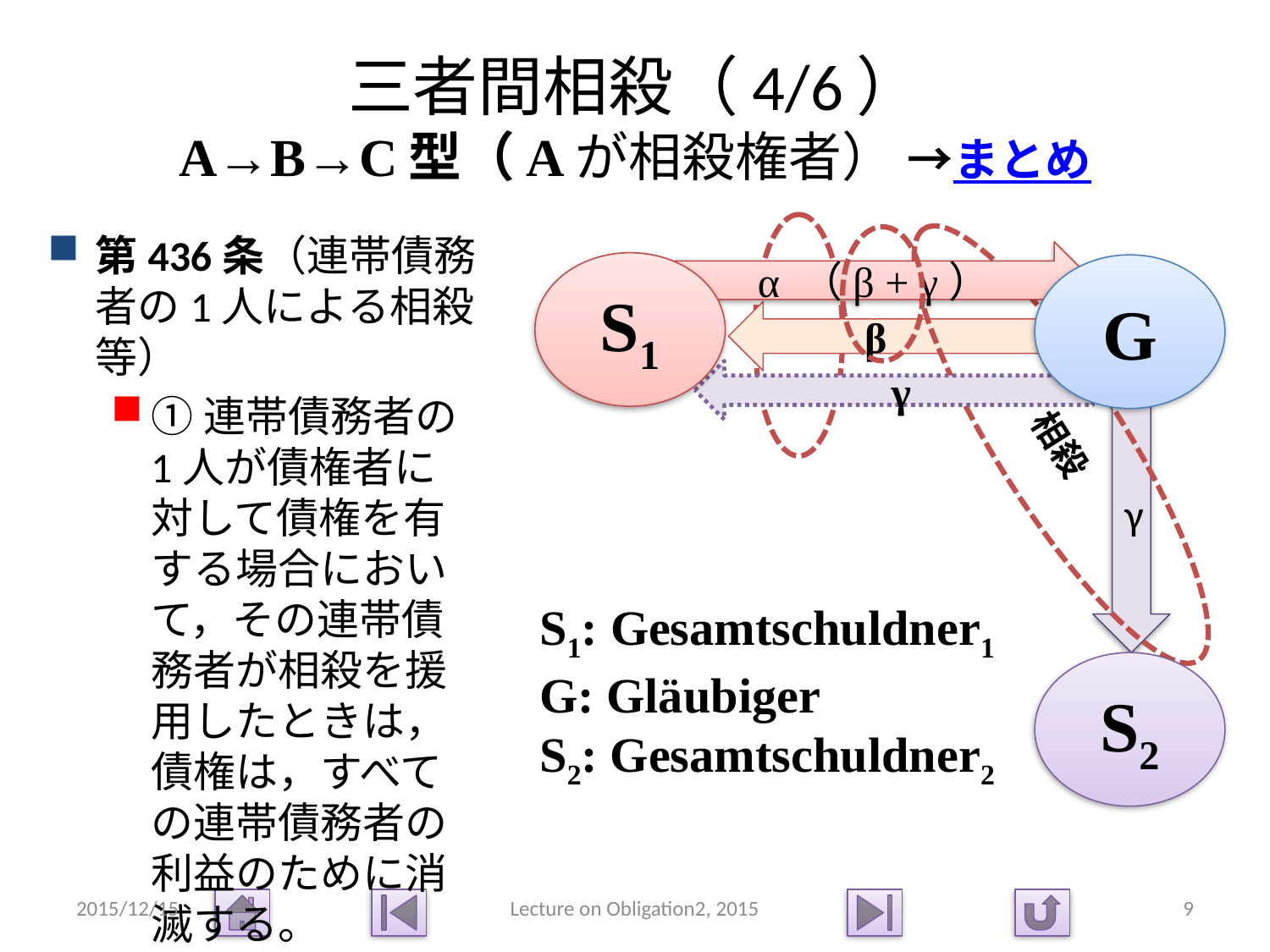

# 三者間相殺（4/6） A→B→C型（Aが相殺権者） →まとめ
第436条（連帯債務者の1人による相殺等）
①連帯債務者の1人が債権者に対して債権を有する場合において，その連帯債務者が相殺を援用したときは，債権は，すべての連帯債務者の利益のために消滅する。
α （β + γ）
S1

G

β
γ
相殺
γ
S1: Gesamtschuldner1
G: Gläubiger
S2: Gesamtschuldner2
S2
2015/12/15
Lecture on Obligation2, 2015
9